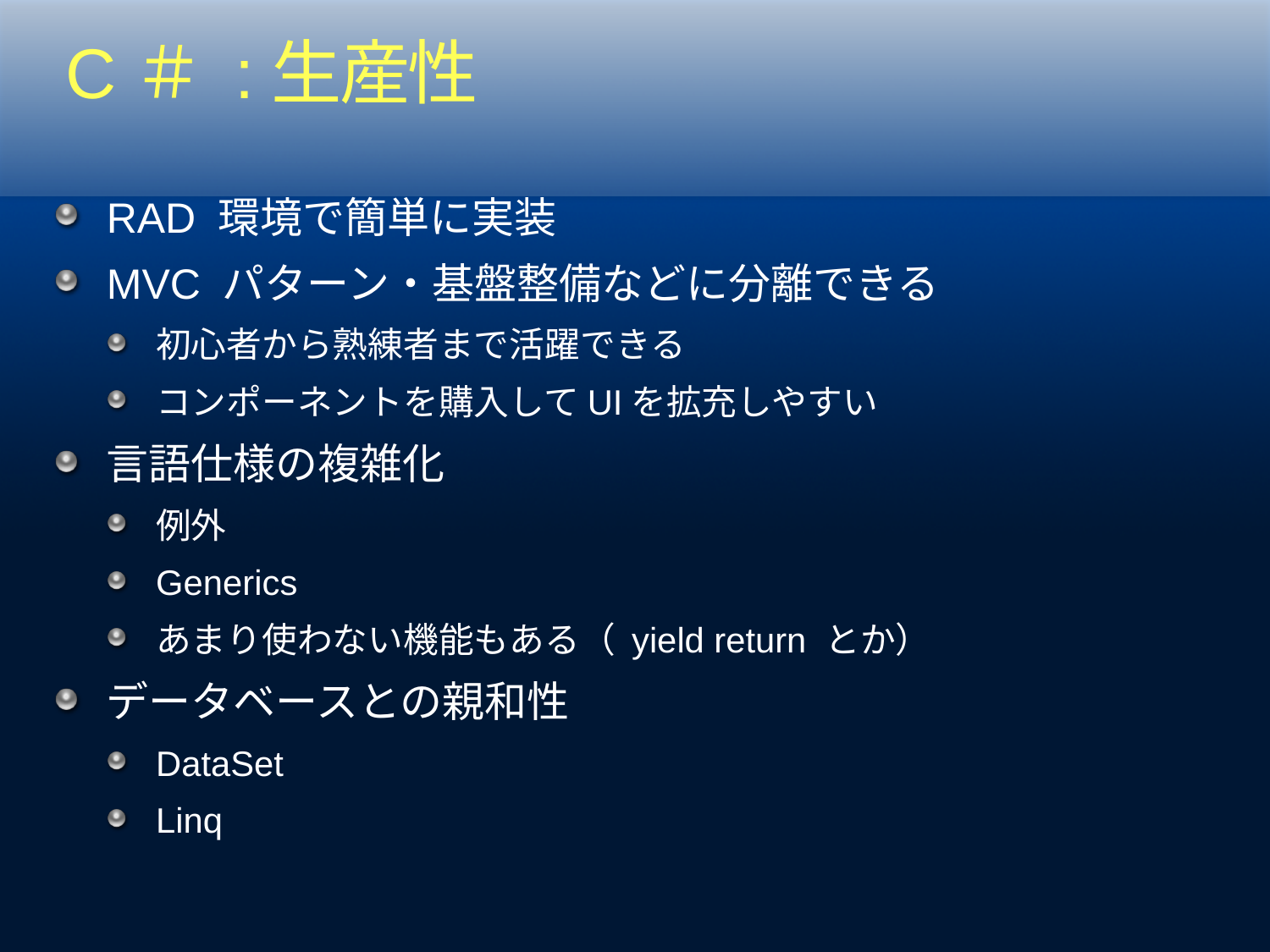

# C＃ :生産性
RAD 環境で簡単に実装
MVC パターン・基盤整備などに分離できる
初心者から熟練者まで活躍できる
コンポーネントを購入してUIを拡充しやすい
言語仕様の複雑化
例外
Generics
あまり使わない機能もある（ yield return とか）
データベースとの親和性
DataSet
Linq